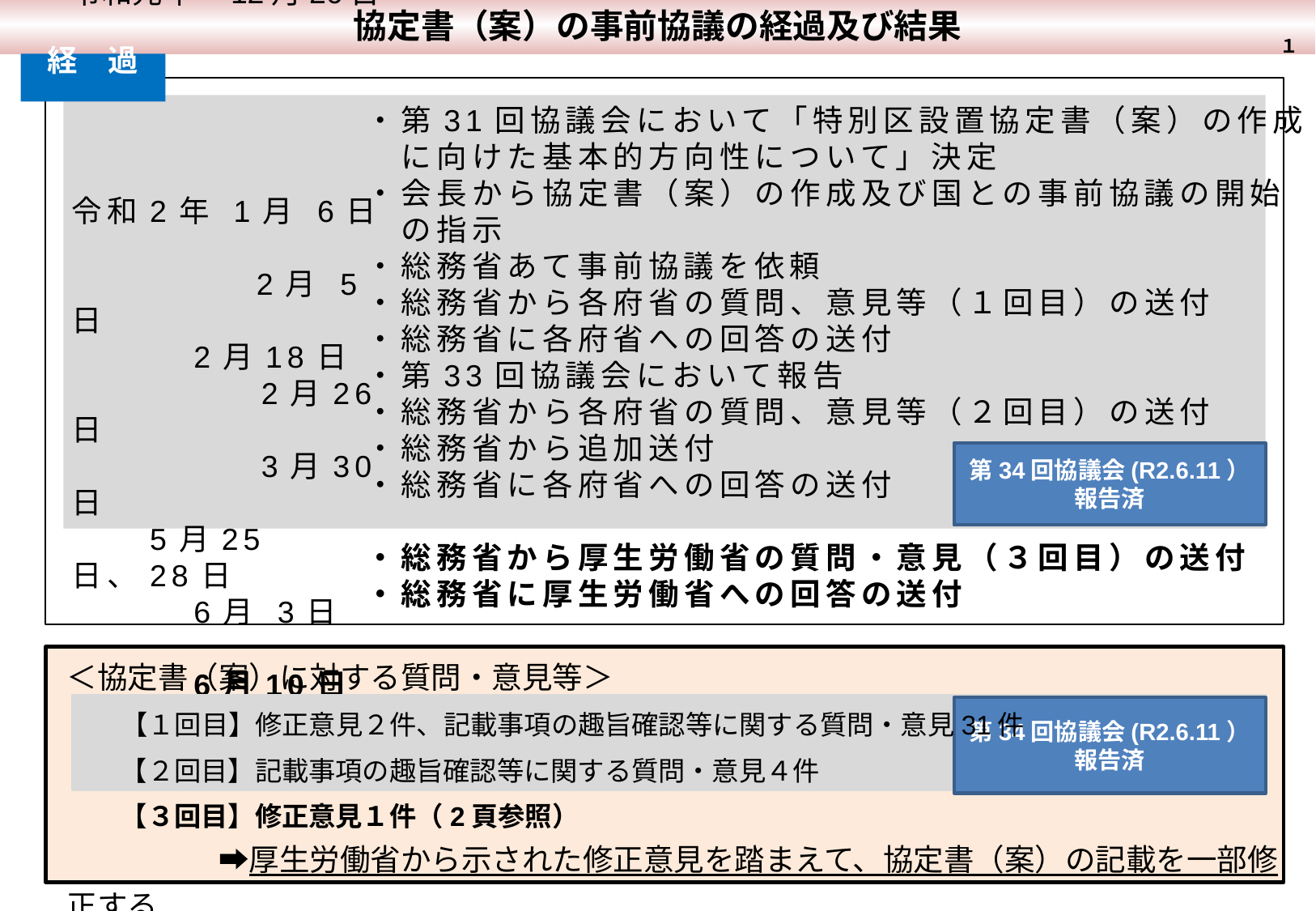

協定書（案）の事前協議の経過及び結果
１
経　過

令和元年　12月26日

令和2年 1月 6日
　　　　   2月 5日
         2月18日
　　　　　 2月26日
　　　　 　3月30日
　　5月25日、28日
         6月 3日

         6月10日
　        6月12日
・第31回協議会において「特別区設置協定書（案）の作成
　に向けた基本的方向性について」決定
・会長から協定書（案）の作成及び国との事前協議の開始
　の指示
・総務省あて事前協議を依頼
・総務省から各府省の質問、意見等（１回目）の送付
・総務省に各府省への回答の送付
・第33回協議会において報告
・総務省から各府省の質問、意見等（２回目）の送付
・総務省から追加送付
・総務省に各府省への回答の送付

・総務省から厚生労働省の質問・意見（３回目）の送付
・総務省に厚生労働省への回答の送付

第34回協議会(R2.6.11）
報告済

＜協定書（案）に対する質問・意見等＞
　　【１回目】修正意見２件、記載事項の趣旨確認等に関する質問・意見31件
　　【２回目】記載事項の趣旨確認等に関する質問・意見４件
　　【３回目】修正意見１件（2頁参照）
　　　　　➡厚生労働省から示された修正意見を踏まえて、協定書（案）の記載を一部修正する

第34回協議会(R2.6.11）
報告済